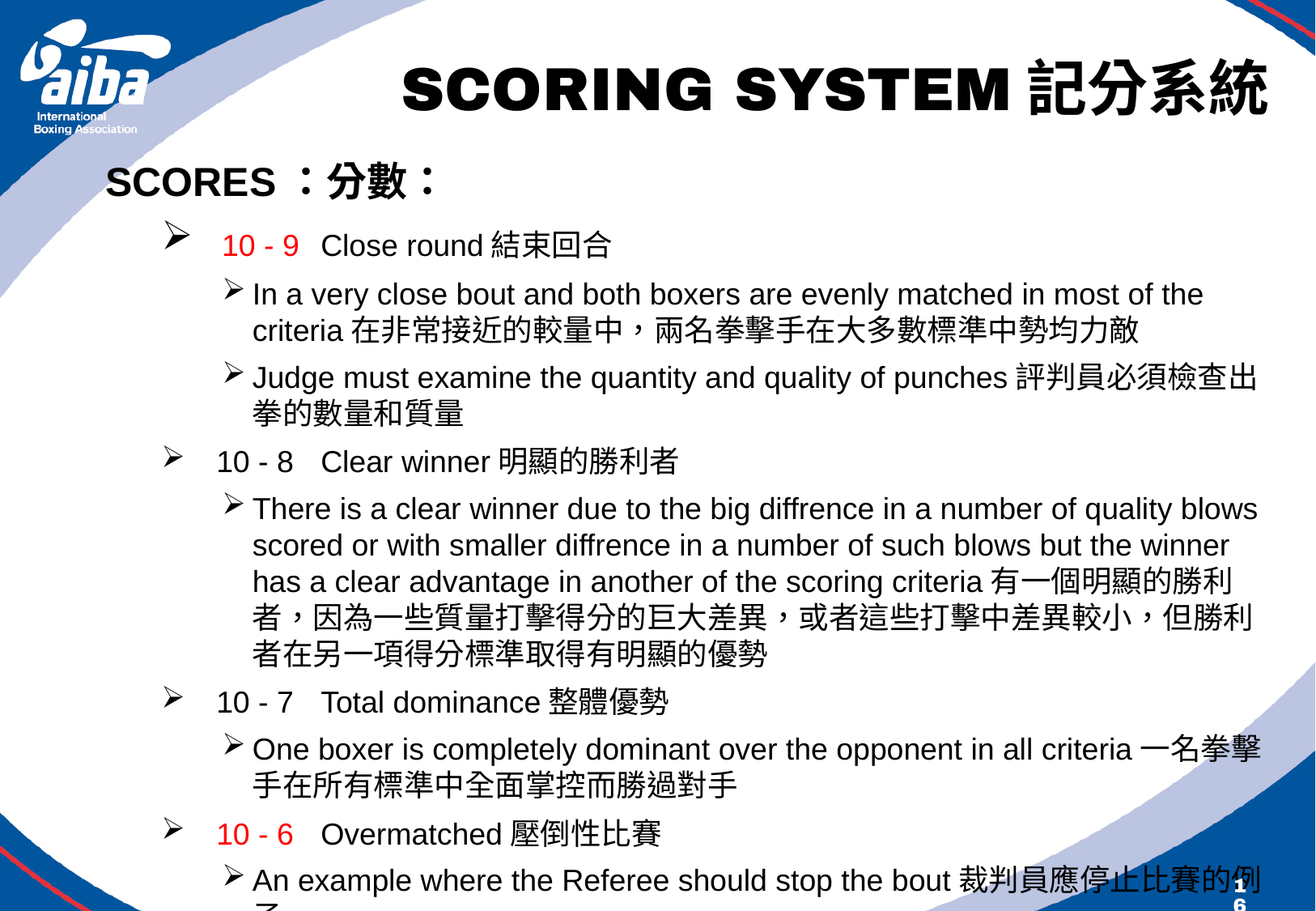

# SCORING SYSTEM記分系統
SCORES：分數：
  10 - 9 	Close round結束回合
In a very close bout and both boxers are evenly matched in most of the criteria在非常接近的較量中，兩名拳擊手在大多數標準中勢均力敵
Judge must examine the quantity and quality of punches評判員必須檢查出拳的數量和質量
  10 - 8 	Clear winner明顯的勝利者
There is a clear winner due to the big diffrence in a number of quality blows scored or with smaller diffrence in a number of such blows but the winner has a clear advantage in another of the scoring criteria有一個明顯的勝利者，因為一些質量打擊得分的巨大差異，或者這些打擊中差異較小，但勝利者在另一項得分標準取得有明顯的優勢
  10 - 7 	Total dominance整體優勢
One boxer is completely dominant over the opponent in all criteria一名拳擊手在所有標準中全面掌控而勝過對手
  10 - 6	Overmatched壓倒性比賽
An example where the Referee should stop the bout裁判員應停止比賽的例子
The Judges must consider whole round評判員必須考量整個回合

164